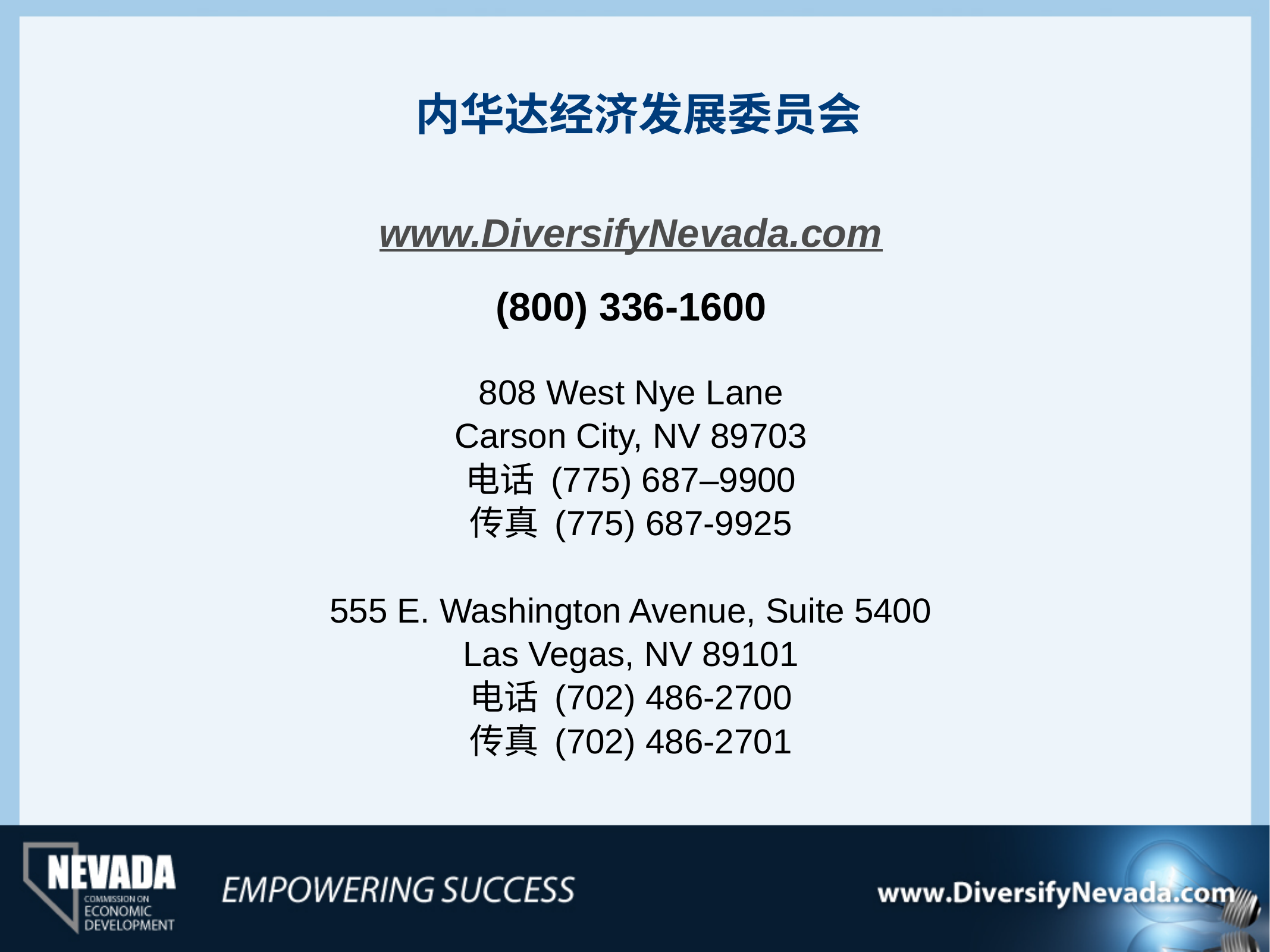

内华达经济发展委员会

www.DiversifyNevada.com

(800) 336-1600

808 West Nye Lane
Carson City, NV 89703
电话 (775) 687–9900
传真 (775) 687-9925

555 E. Washington Avenue, Suite 5400
Las Vegas, NV 89101
电话 (702) 486-2700
传真 (702) 486-2701